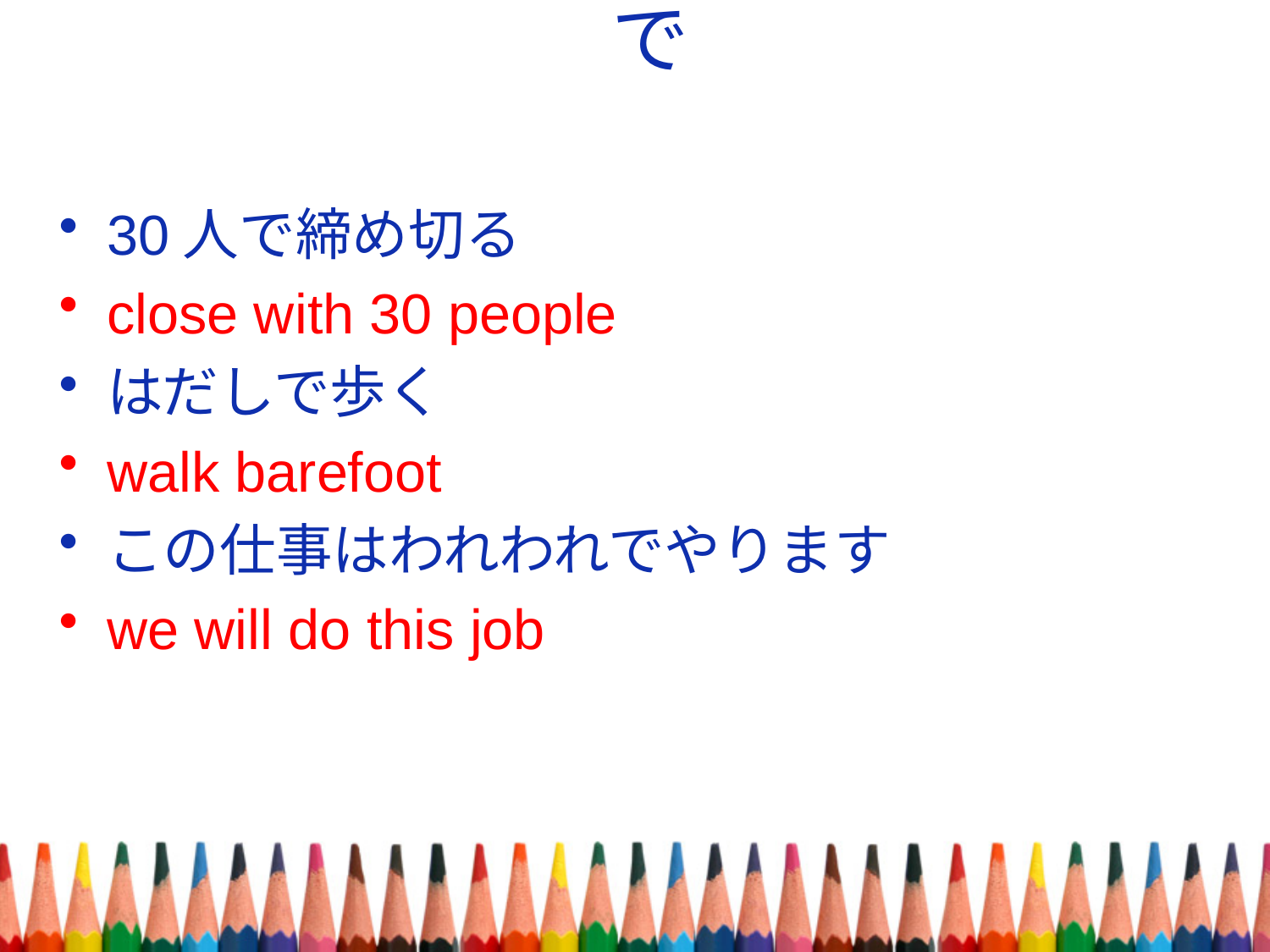

# で
30人で締め切る
close with 30 people
はだしで歩く
walk barefoot
この仕事はわれわれでやります
we will do this job